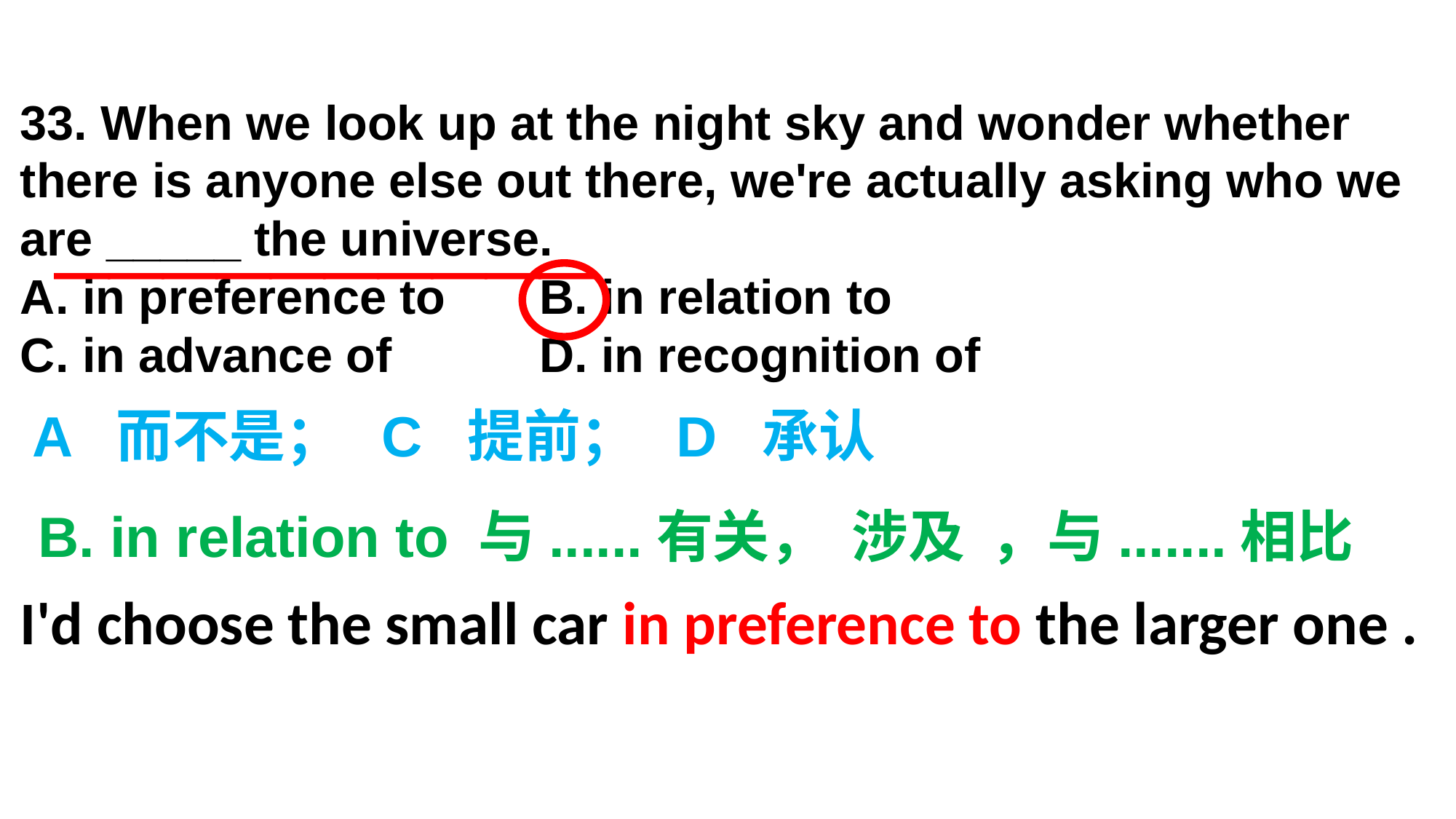

33. When we look up at the night sky and wonder whether there is anyone else out there, we're actually asking who we are _____ the universe.
A. in preference to       B. in relation to
C. in advance of           D. in recognition of
__________

A  而不是；  C  提前；  D  承认
B. in relation to 与......有关，  涉及  ，与.......相比
I'd choose the small car in preference to the larger one .